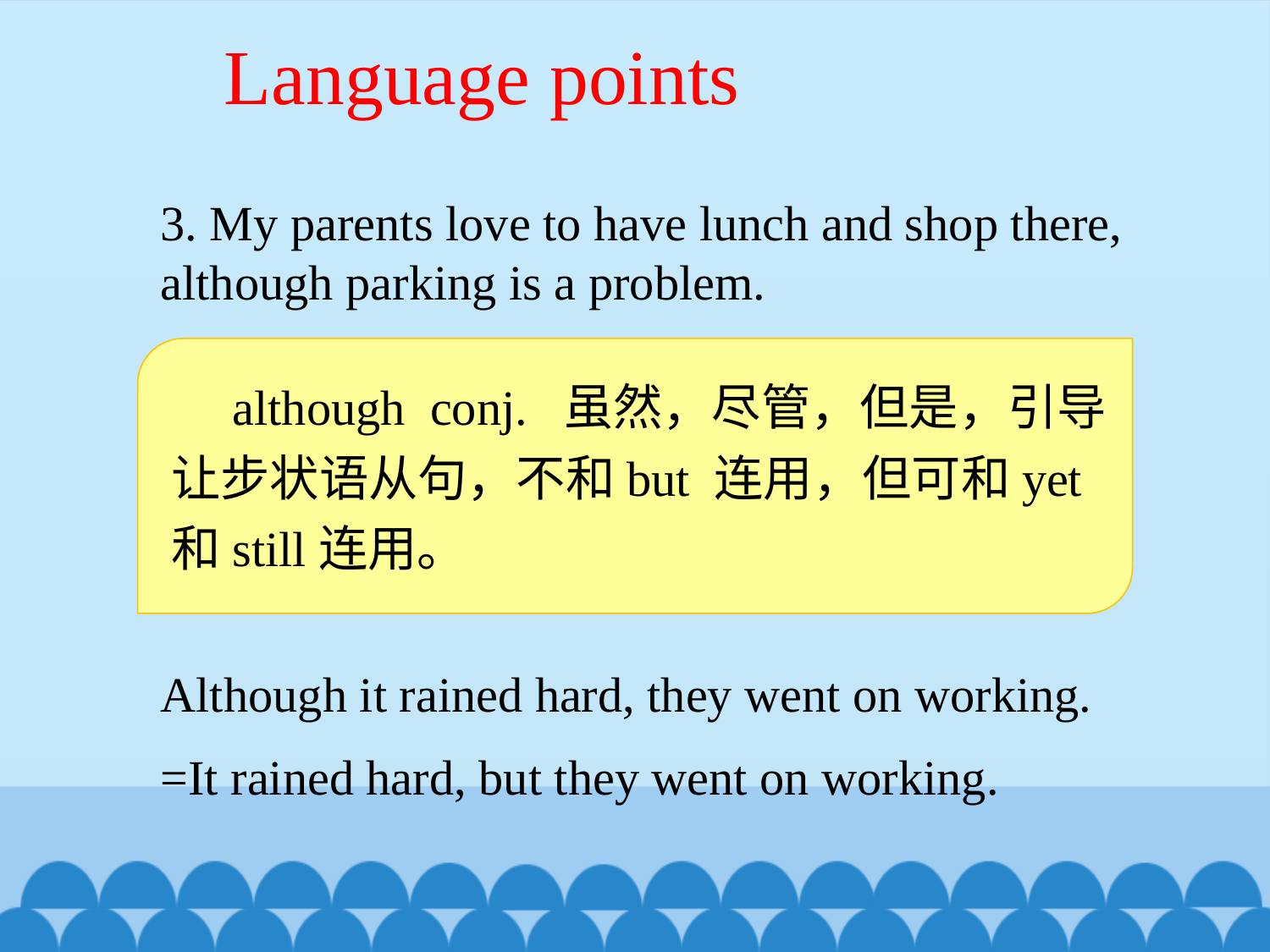

Language points
3. My parents love to have lunch and shop there, although parking is a problem.

     although  conj.  虽然，尽管，但是，引导
让步状语从句，不和but 连用，但可和yet
和still连用。
Although it rained hard, they went on working.
=It rained hard, but they went on working.